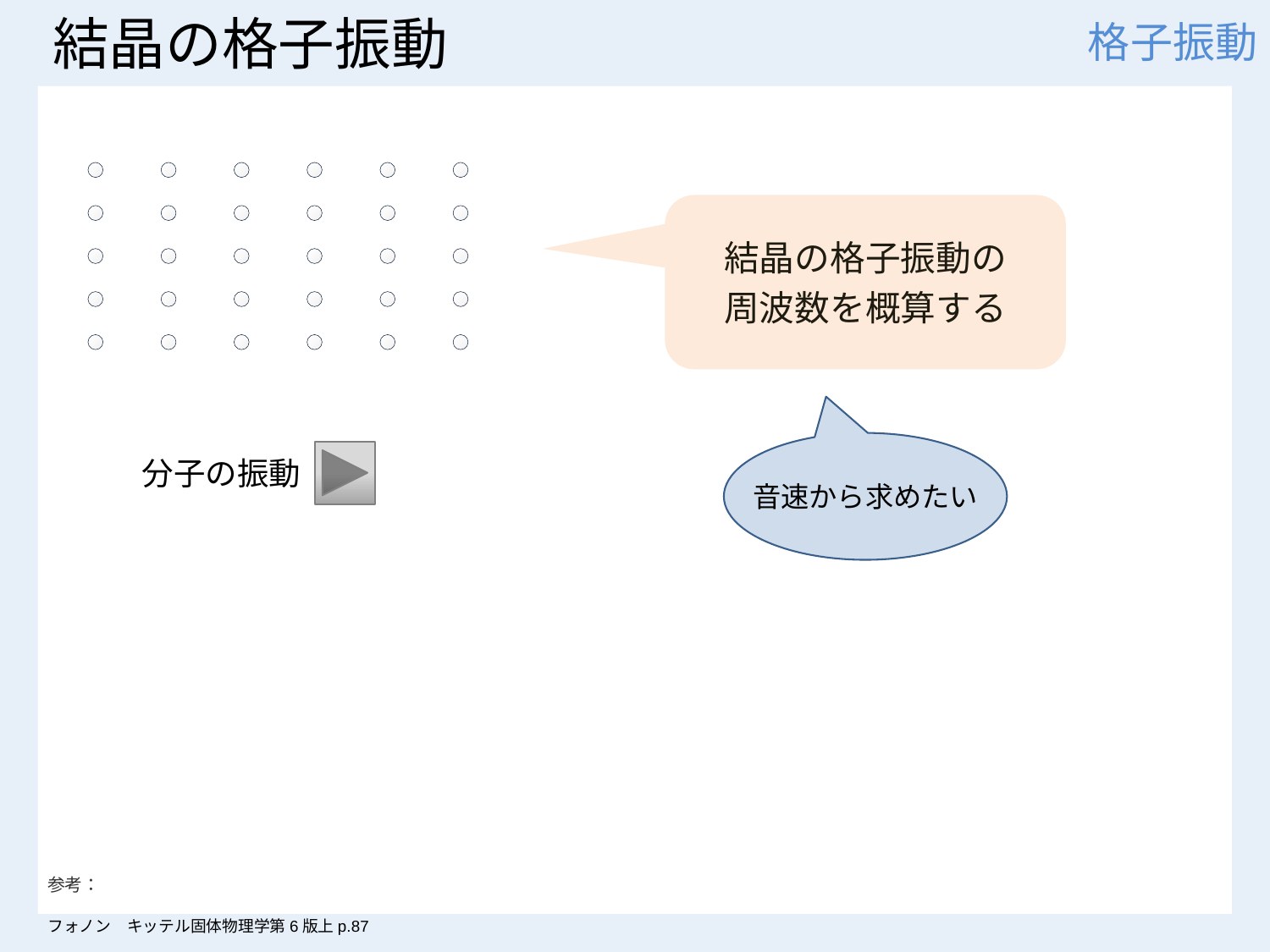

# 結晶の格子振動
格子振動

結晶の格子振動の
周波数を概算する
音速から求めたい

分子の振動
参考： 
フォノン　キッテル固体物理学第6版上p.87